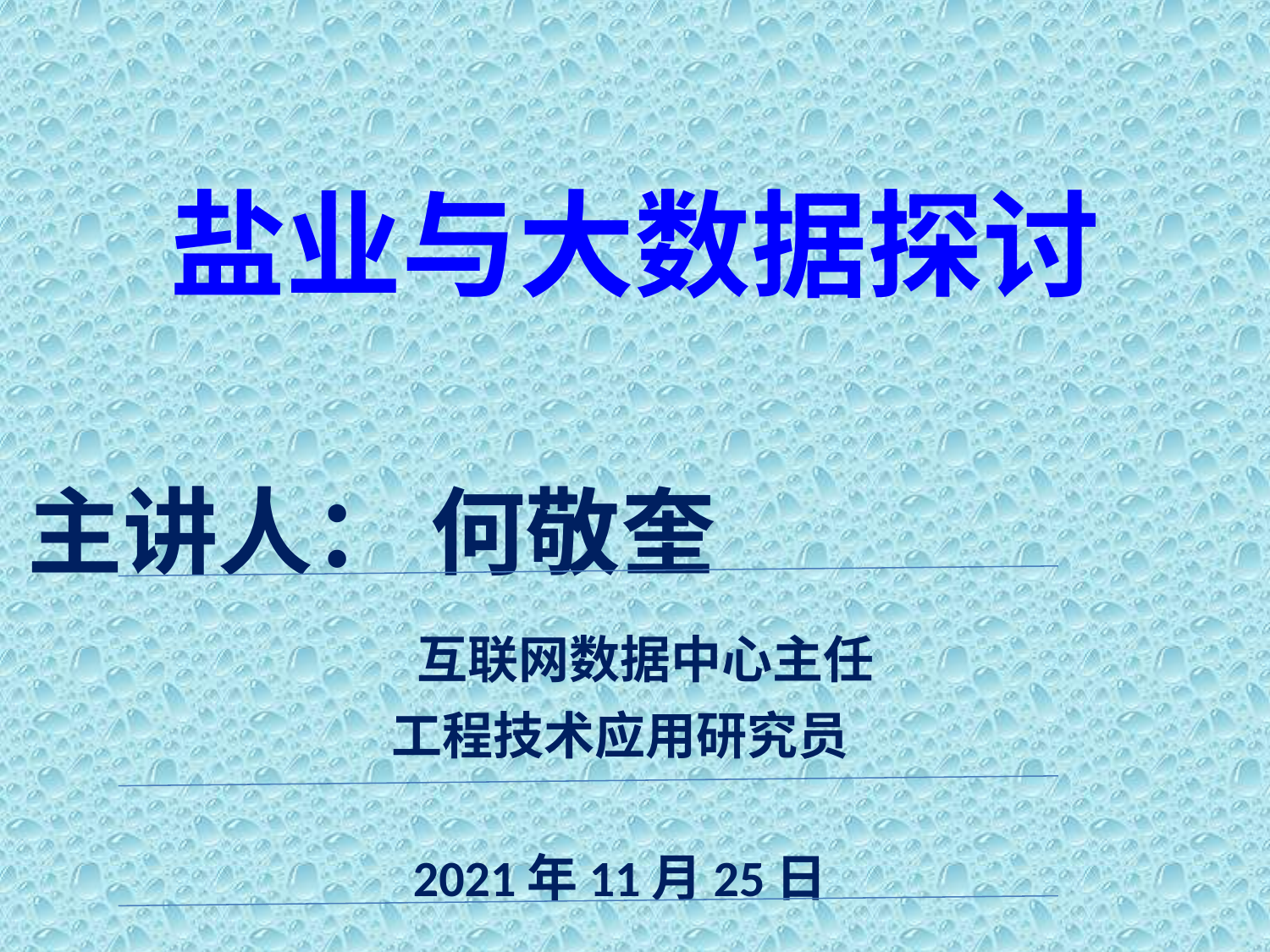

盐业与大数据探讨
#
主讲人： 何敬奎
  互联网数据中心主任
工程技术应用研究员

2021年11月25日